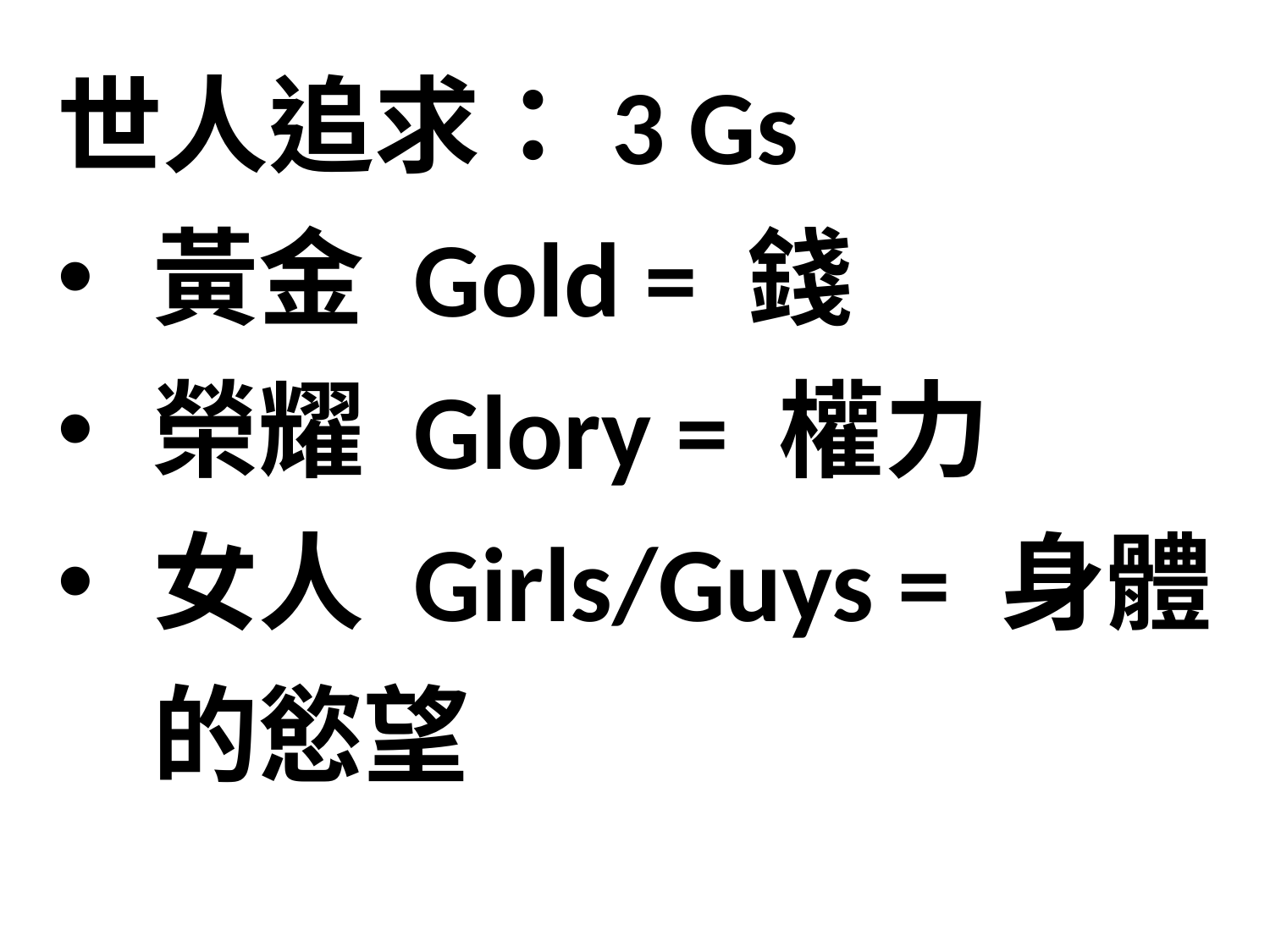

世人追求：3 Gs
黃金 Gold = 錢
榮耀 Glory = 權力
女人 Girls/Guys = 身體的慾望